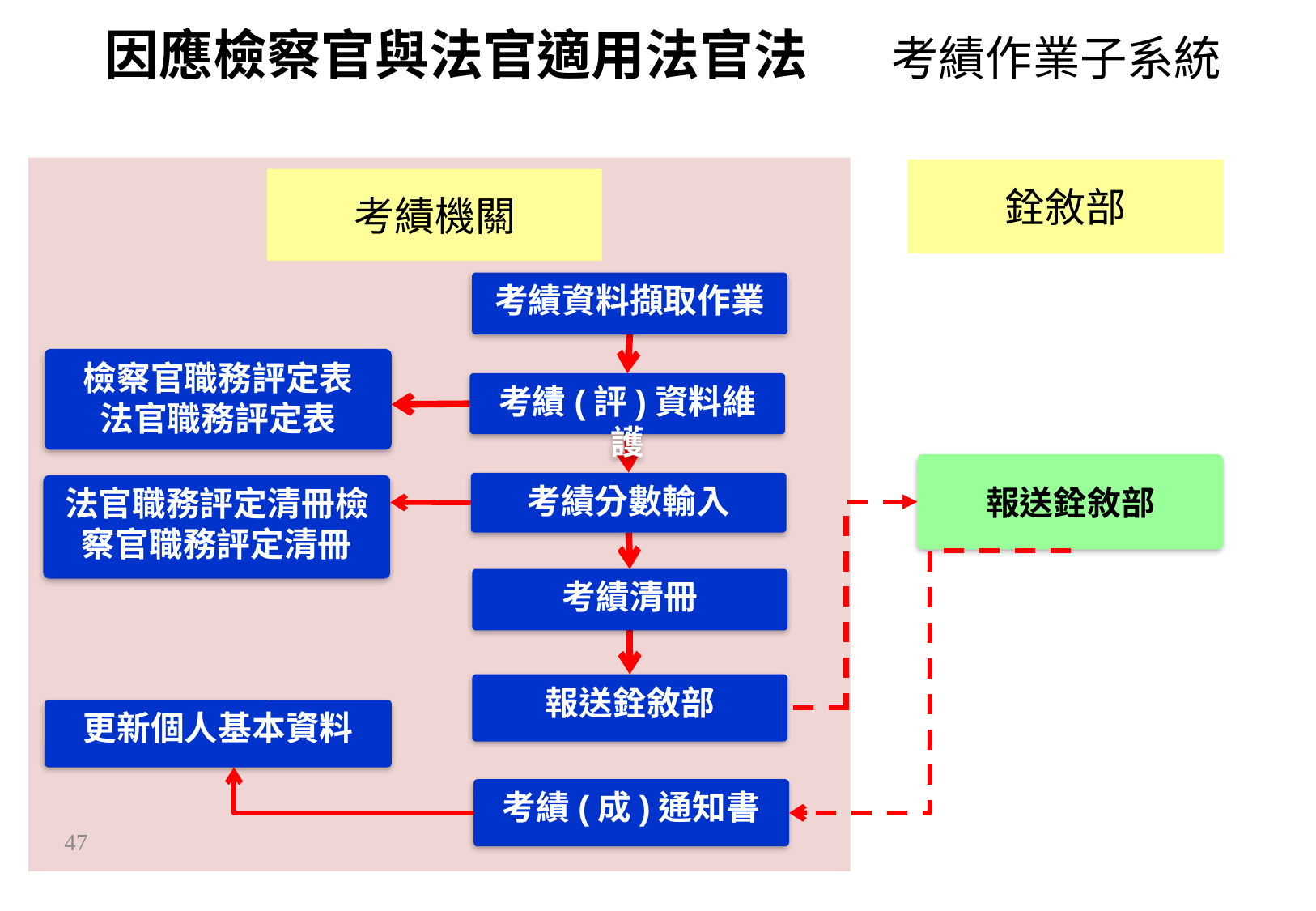

因應檢察官與法官適用法官法
考績作業子系統

銓敘部
考績機關
考績資料擷取作業
檢察官職務評定表
法官職務評定表
考績(評)資料維護
報送銓敘部
考績分數輸入

法官職務評定清冊檢察官職務評定清冊
考績清冊
報送銓敘部
更新個人基本資料
考績(成)通知書
47